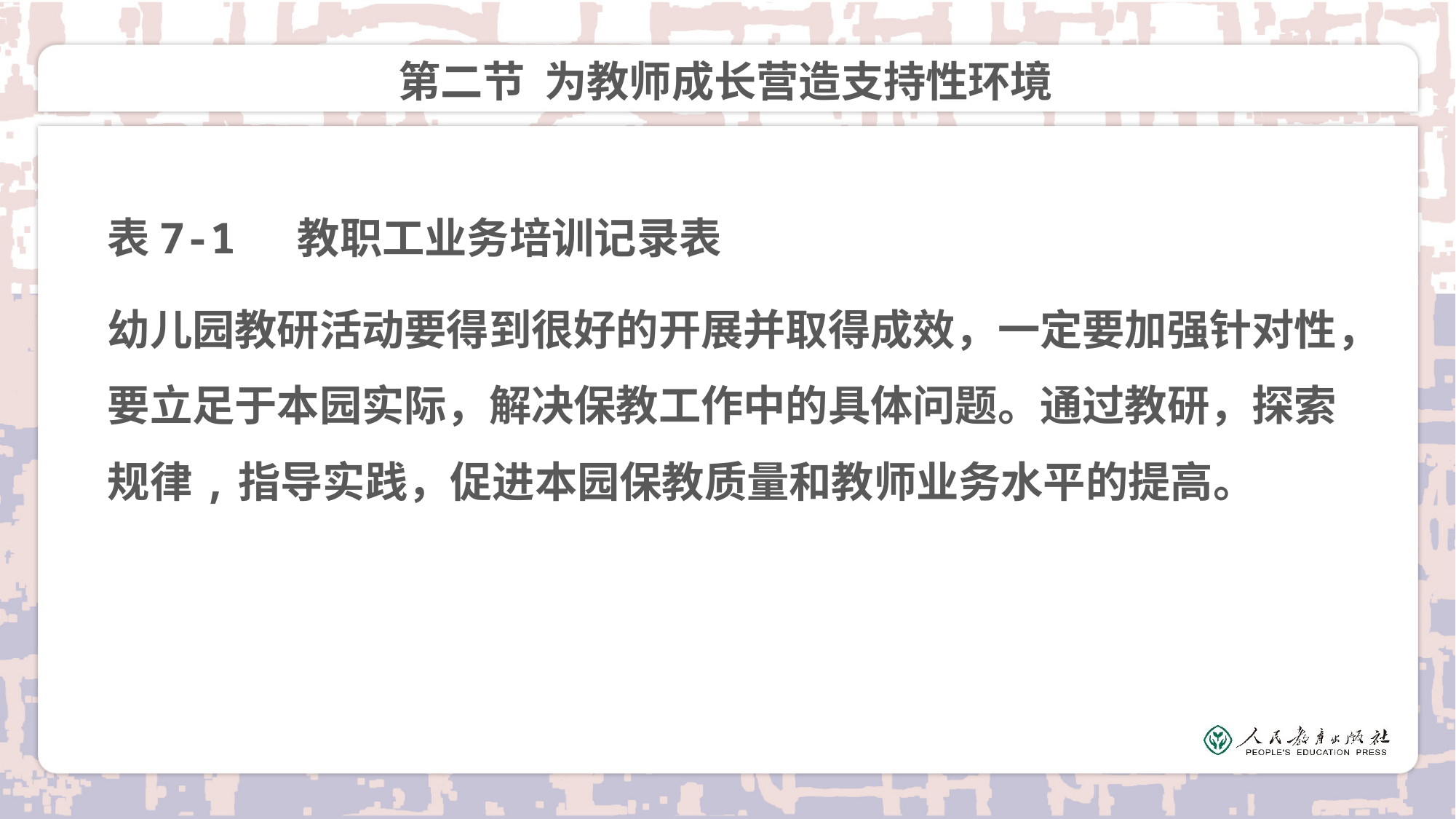

# 第二节  为教师成长营造支持性环境
表7-1  教职工业务培训记录表
幼儿园教研活动要得到很好的开展并取得成效，一定要加强针对性，要立足于本园实际，解决保教工作中的具体问题。通过教研，探索规律,指导实践，促进本园保教质量和教师业务水平的提高。